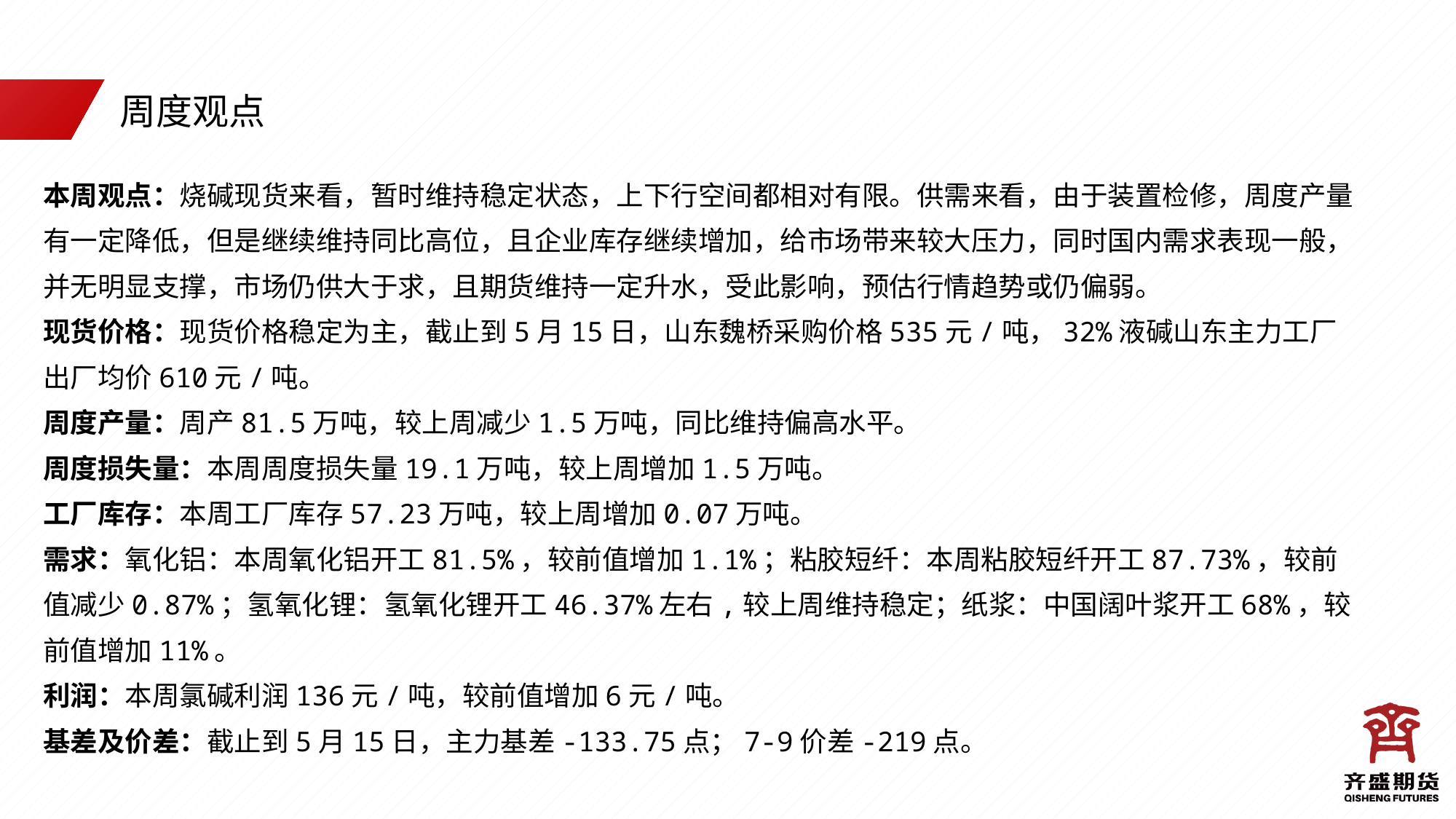

# 周度观点
本周观点：烧碱现货来看，暂时维持稳定状态，上下行空间都相对有限。供需来看，由于装置检修，周度产量有一定降低，但是继续维持同比高位，且企业库存继续增加，给市场带来较大压力，同时国内需求表现一般，并无明显支撑，市场仍供大于求，且期货维持一定升水，受此影响，预估行情趋势或仍偏弱。
现货价格：现货价格稳定为主，截止到5月15日，山东魏桥采购价格535元/吨，32%液碱山东主力工厂出厂均价610元/吨。
周度产量：周产81.5万吨，较上周减少1.5万吨，同比维持偏高水平。
周度损失量：本周周度损失量19.1万吨，较上周增加1.5万吨。
工厂库存：本周工厂库存57.23万吨，较上周增加0.07万吨。
需求：氧化铝：本周氧化铝开工81.5%，较前值增加1.1%；粘胶短纤：本周粘胶短纤开工87.73%，较前值减少0.87%；氢氧化锂：氢氧化锂开工46.37%左右,较上周维持稳定；纸浆：中国阔叶浆开工68%，较前值增加11%。
利润：本周氯碱利润136元/吨，较前值增加6元/吨。
基差及价差：截止到5月15日，主力基差-133.75点；7-9价差-219点。